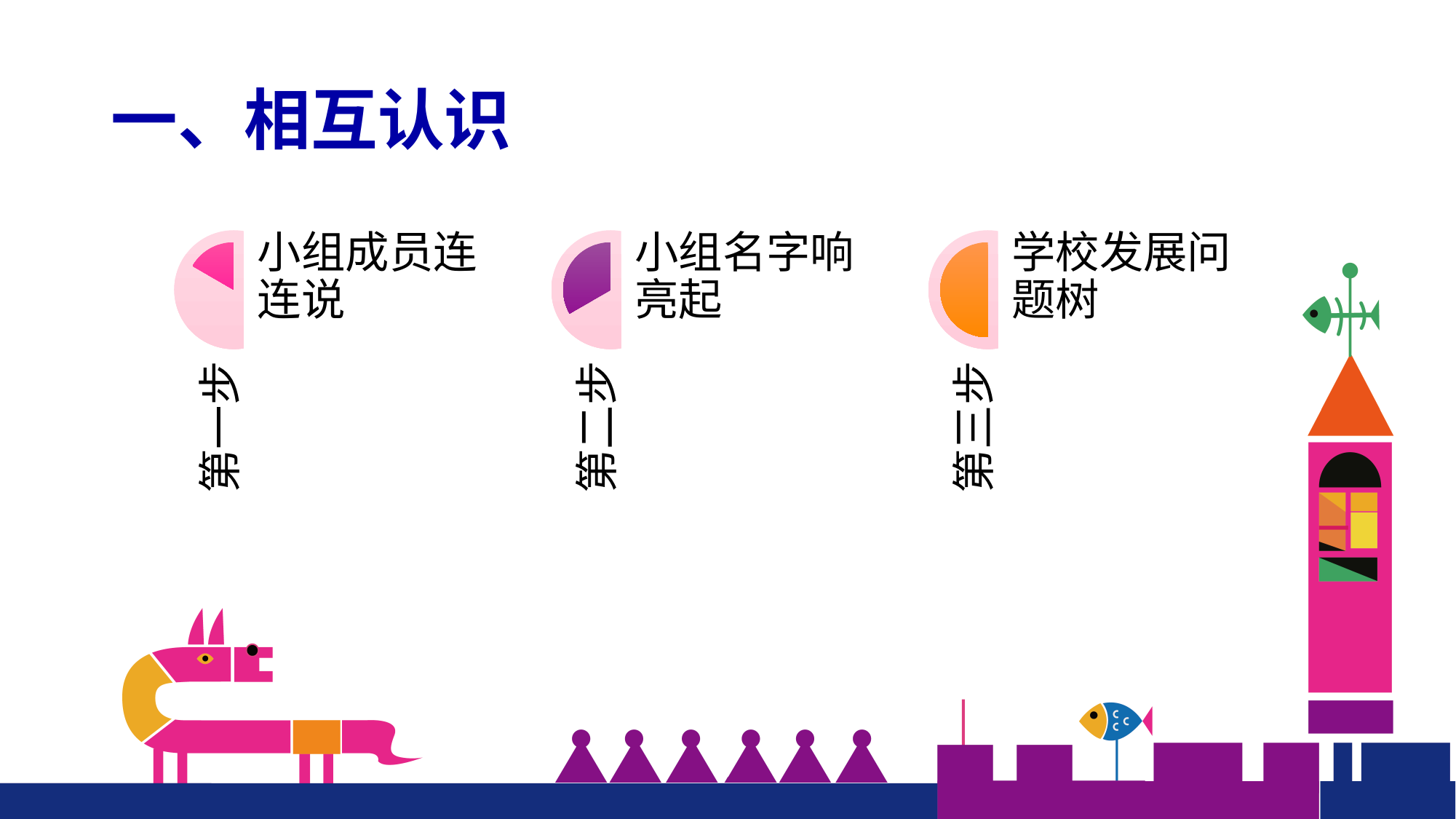

# 一、相互认识
第一步
小组成员连连说
第二步
小组名字响亮起
第三步
学校发展问题树